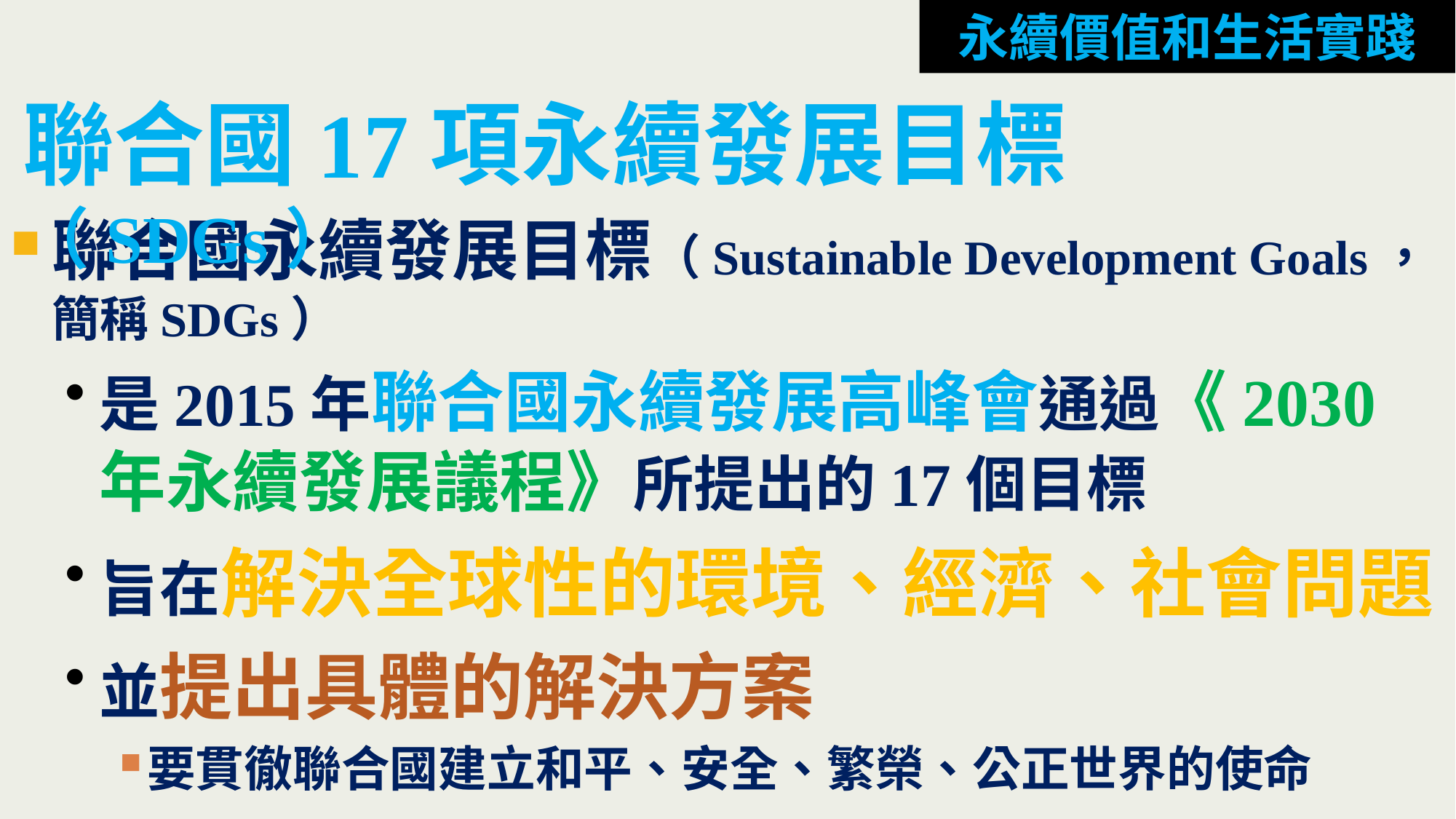

3
# 永續價值和生活實踐
聯合國17項永續發展目標（SDGs）
聯合國永續發展目標（Sustainable Development Goals，簡稱SDGs）
是2015年聯合國永續發展高峰會通過《2030年永續發展議程》所提出的17個目標
旨在解決全球性的環境、經濟、社會問題
並提出具體的解決方案
要貫徹聯合國建立和平、安全、繁榮、公正世界的使命